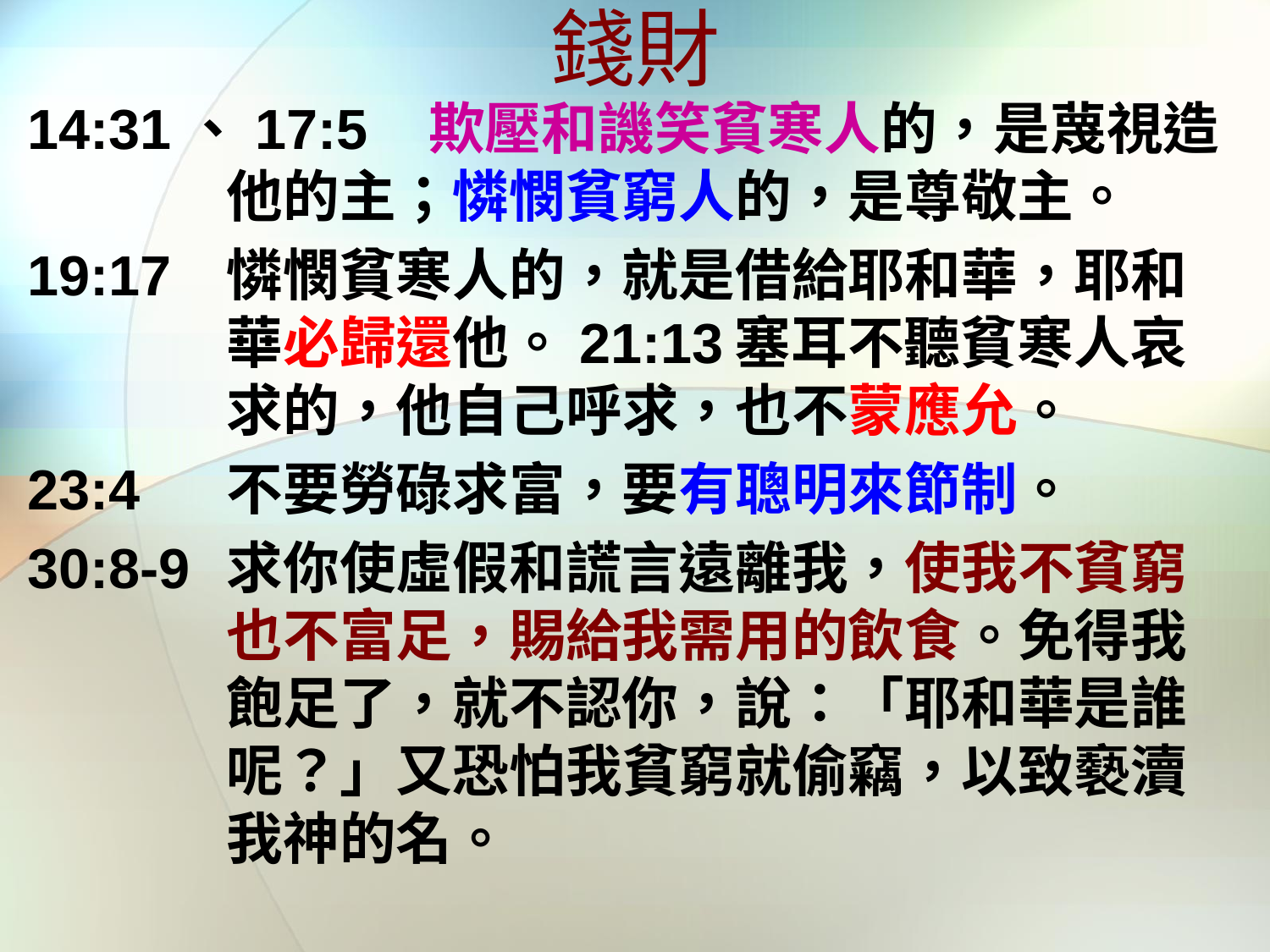

# 錢財
14:31、17:5   欺壓和譏笑貧寒人的，是蔑視造他的主；憐憫貧窮人的，是尊敬主。
19:17	憐憫貧寒人的，就是借給耶和華，耶和華必歸還他。21:13	塞耳不聽貧寒人哀求的，他自己呼求，也不蒙應允。
23:4	不要勞碌求富，要有聰明來節制。
30:8-9	求你使虛假和謊言遠離我，使我不貧窮也不富足，賜給我需用的飲食。免得我飽足了，就不認你，說：「耶和華是誰呢？」又恐怕我貧窮就偷竊，以致褻瀆我神的名。